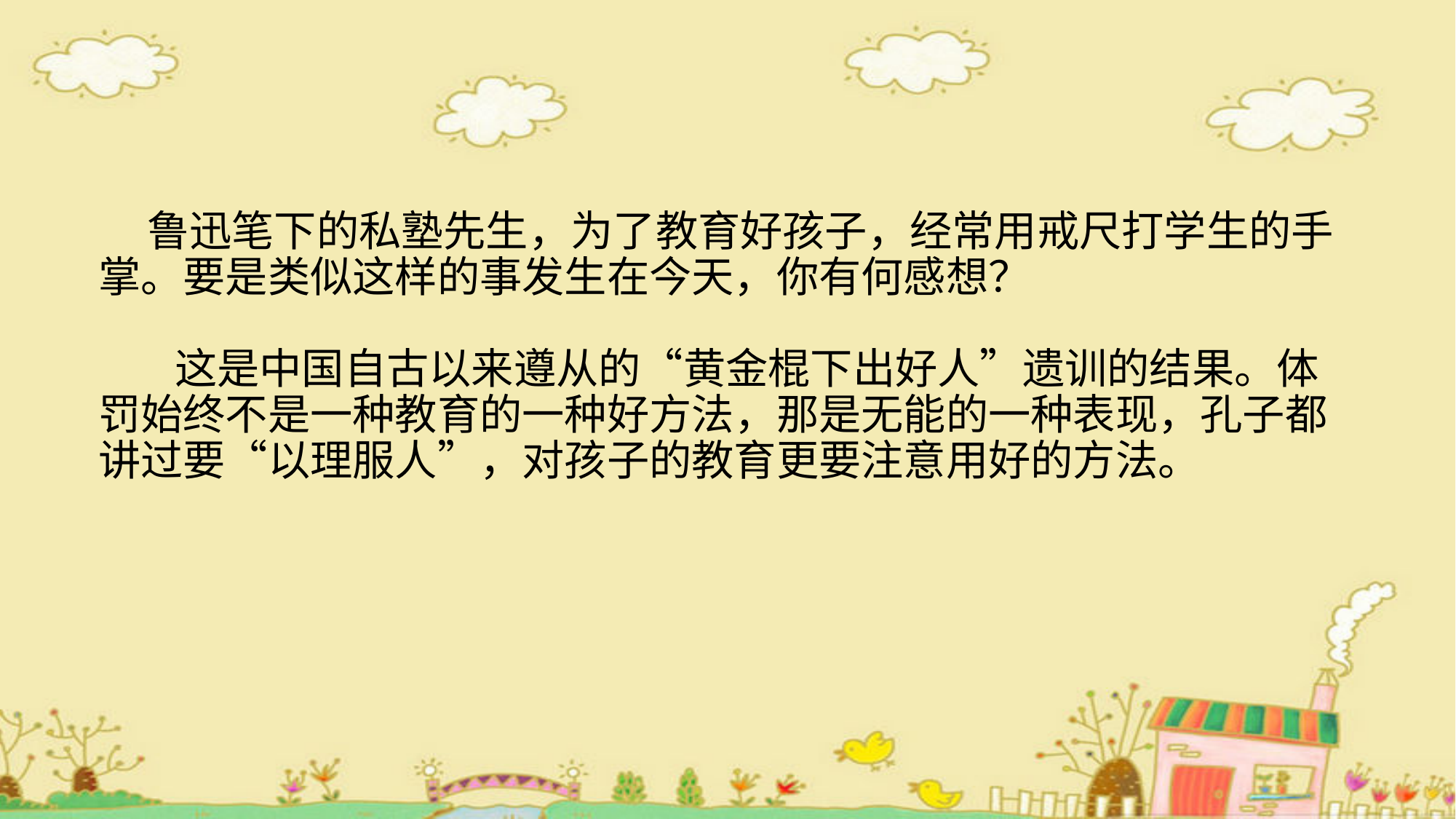

鲁迅笔下的私塾先生，为了教育好孩子，经常用戒尺打学生的手掌。要是类似这样的事发生在今天，你有何感想？

       这是中国自古以来遵从的“黄金棍下出好人”遗训的结果。体罚始终不是一种教育的一种好方法，那是无能的一种表现，孔子都讲过要“以理服人”，对孩子的教育更要注意用好的方法。